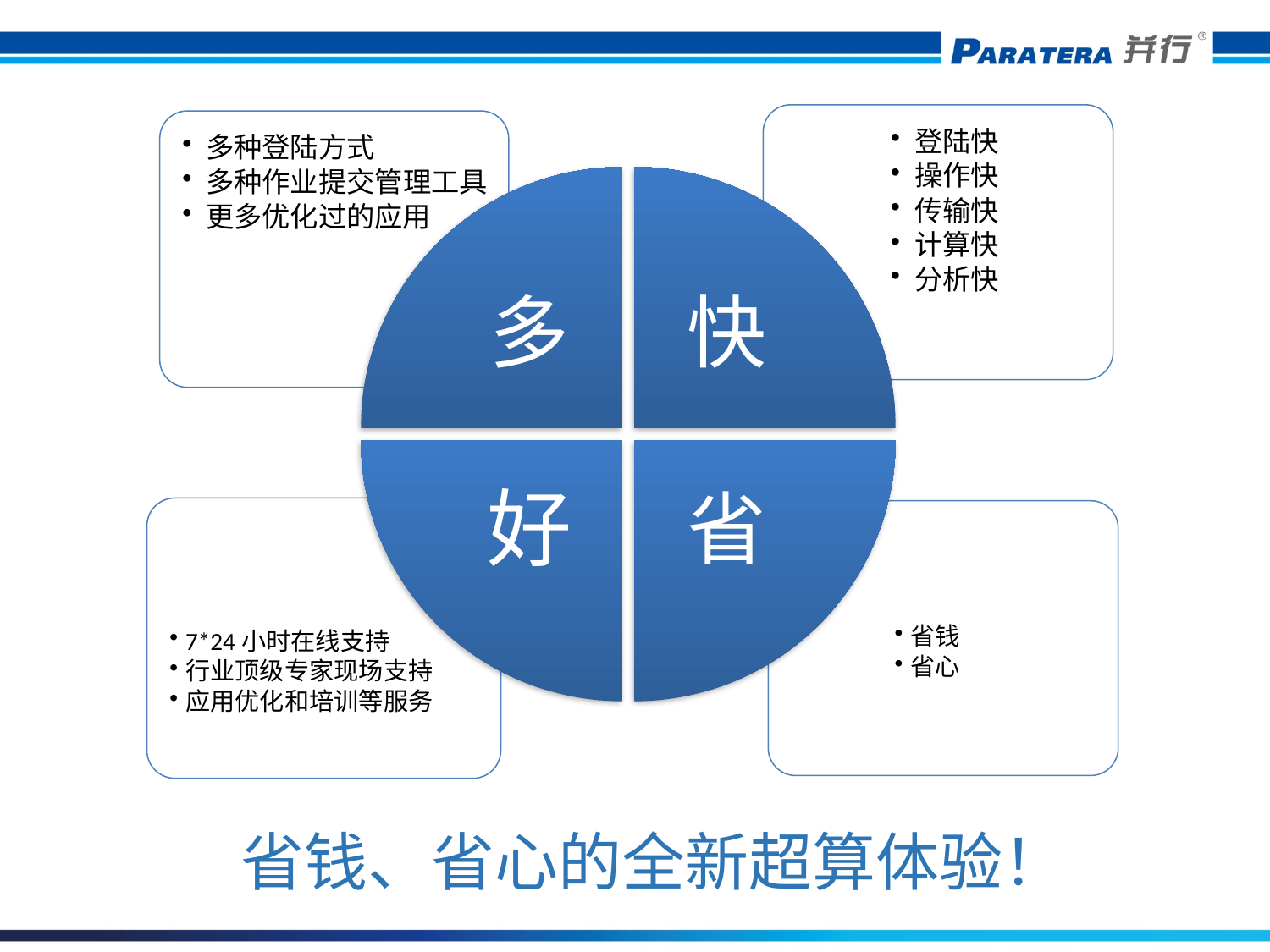

省钱
省心

7*24小时在线支持
行业顶级专家现场支持
应用优化和培训等服务

登陆快
操作快
传输快
计算快
分析快
多种登陆方式
多种作业提交管理工具
更多优化过的应用

多
快
省
好
# 省钱、省心的全新超算体验！